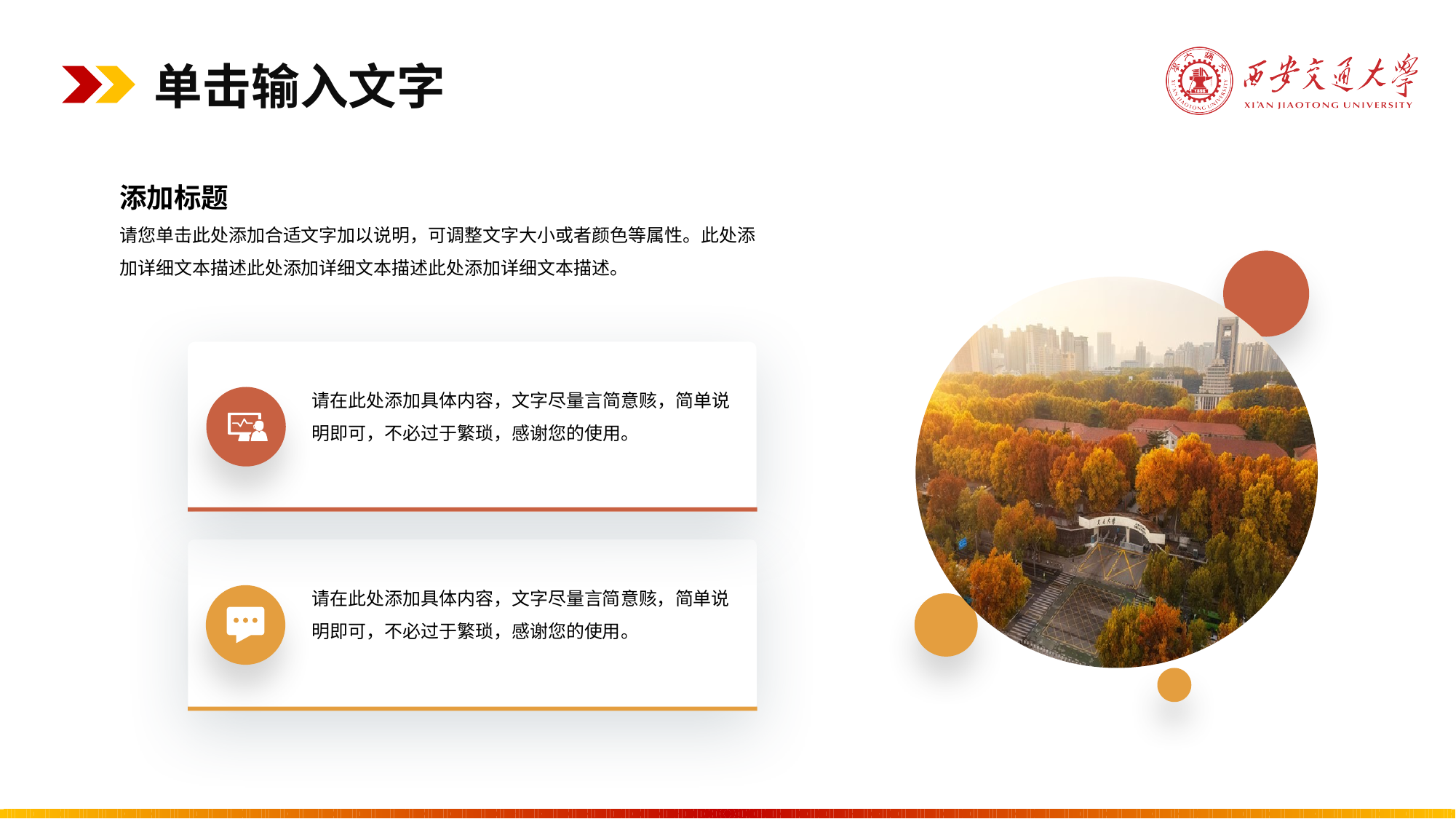

单击输入文字
添加标题
请您单击此处添加合适文字加以说明，可调整文字大小或者颜色等属性。此处添加详细文本描述此处添加详细文本描述此处添加详细文本描述。

请在此处添加具体内容，文字尽量言简意赅，简单说明即可，不必过于繁琐，感谢您的使用。

请在此处添加具体内容，文字尽量言简意赅，简单说明即可，不必过于繁琐，感谢您的使用。